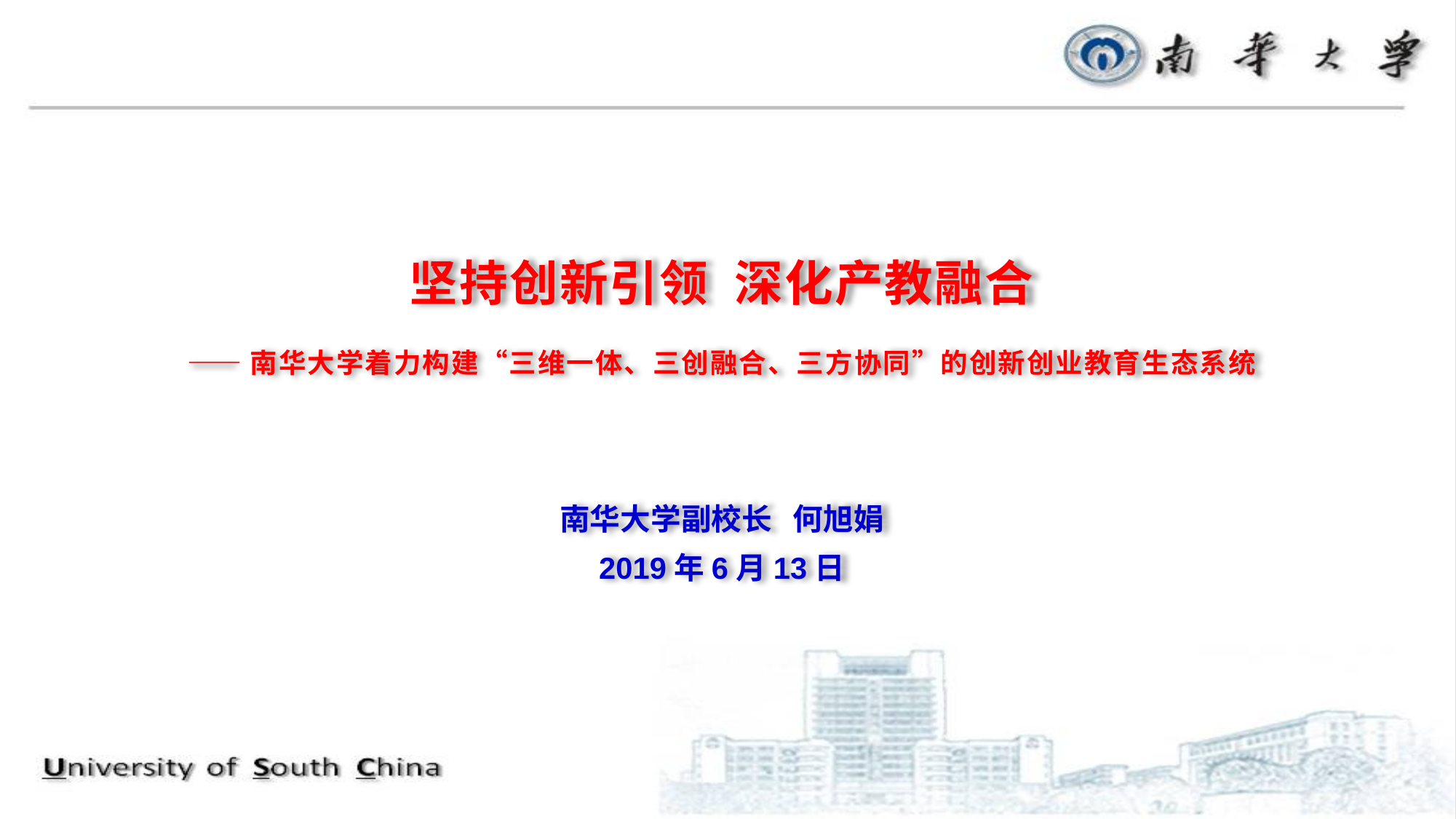

坚持创新引领  深化产教融合
——南华大学着力构建“三维一体、三创融合、三方协同”的创新创业教育生态系统

南华大学副校长   何旭娟
2019年6月13日